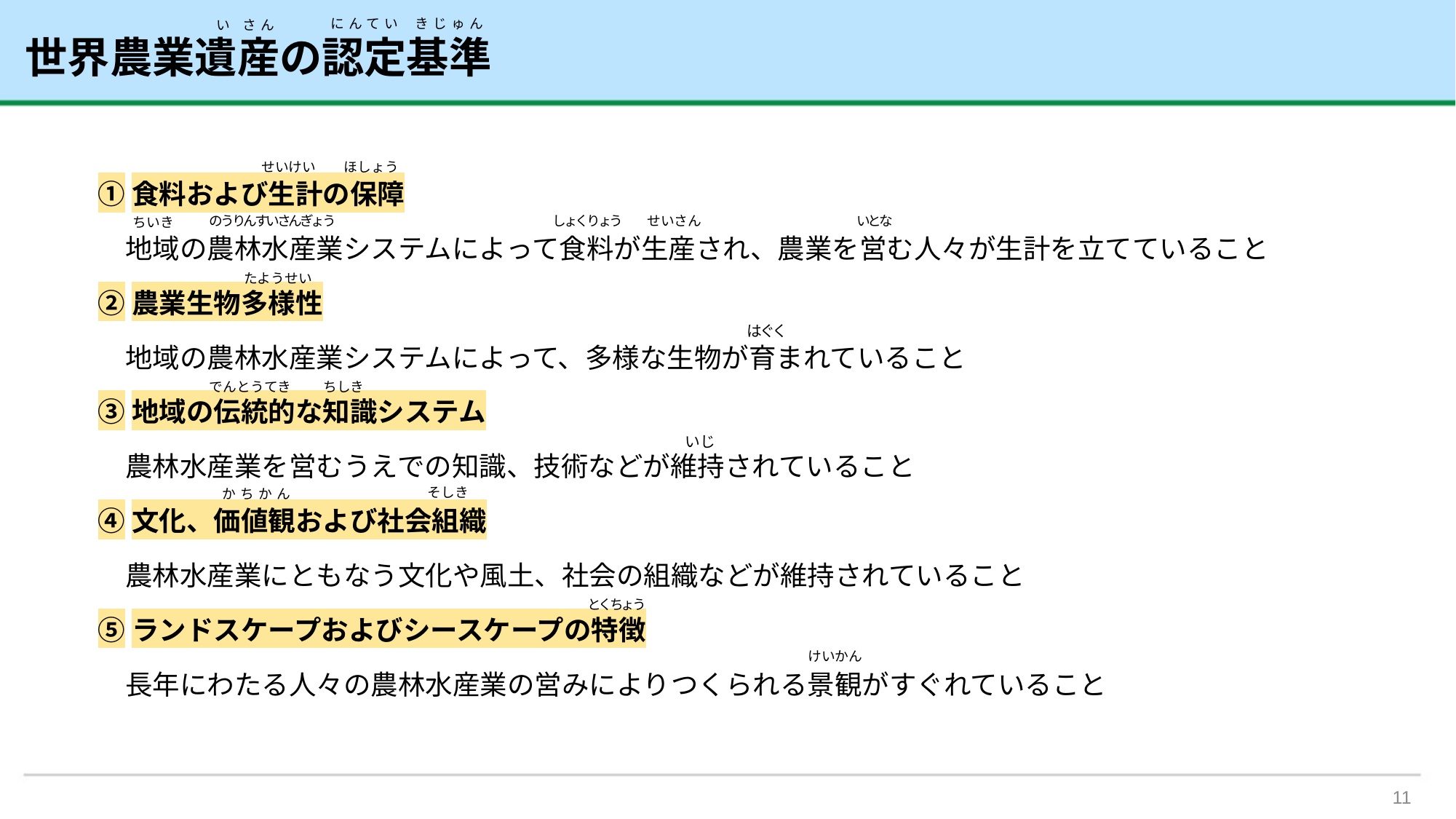

にんてい
きじゅん
い さん
# 世界農業遺産の認定基準
せいけい
ほしょう
①食料および生計の保障
　地域の農林水産業システムによって食料が生産され、農業を営む人々が生計を立てていること
②農業生物多様性
　地域の農林水産業システムによって、多様な生物が育まれていること
③地域の伝統的な知識システム
　農林水産業を営むうえでの知識、技術などが維持されていること
④文化、価値観および社会組織
　農林水産業にともなう文化や風土、社会の組織などが維持されていること
⑤ランドスケープおよびシースケープの特徴
　長年にわたる人々の農林水産業の営みによりつくられる景観がすぐれていること
のうりんすいさんぎょう
しょくりょう
せいさん
いとな
ちいき
たようせい
はぐく
でんとうてき
ちしき
いじ
そしき
かちかん
とくちょう
けいかん
11